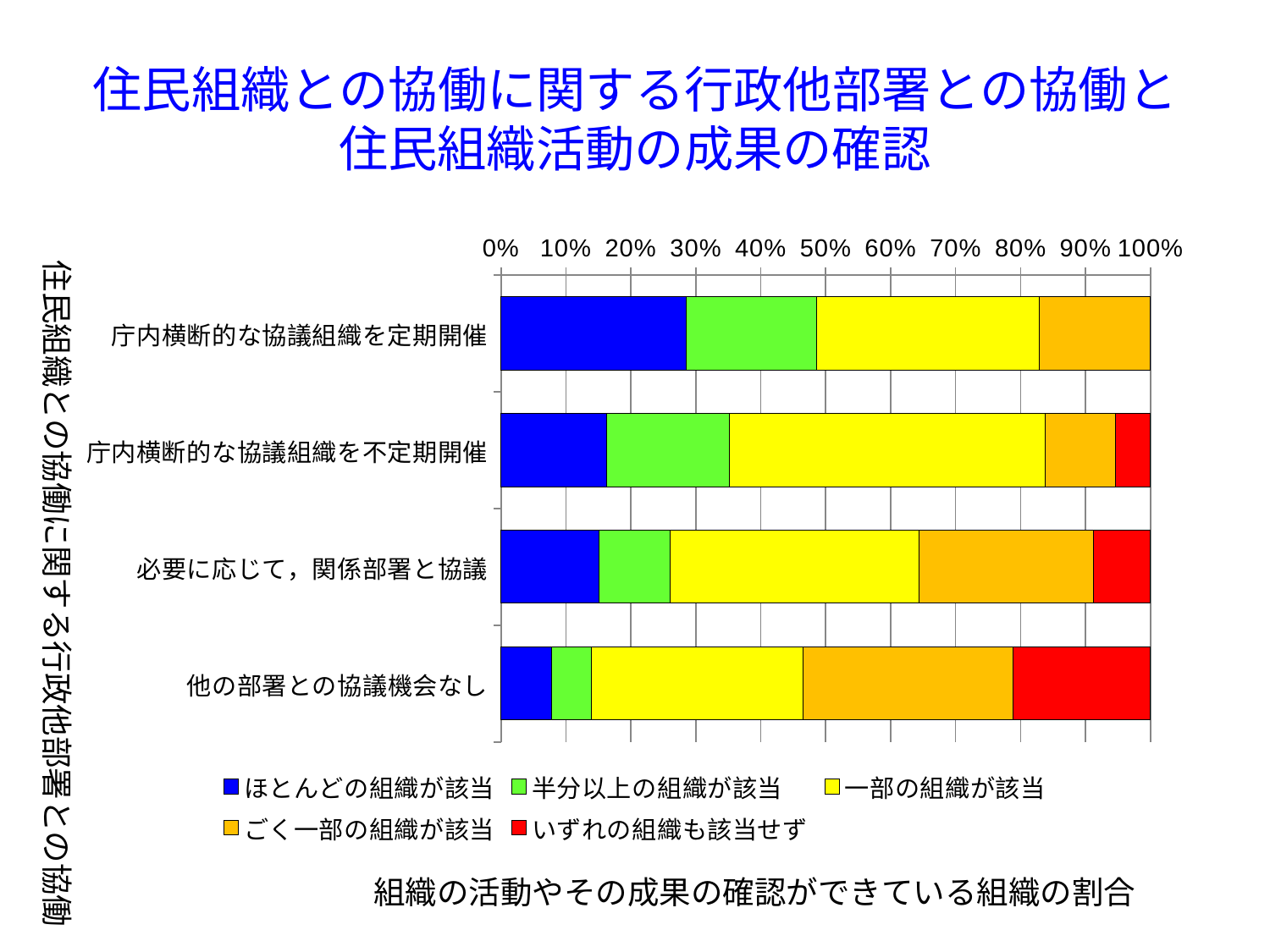

# 住民組織との協働に関する行政他部署との協働と 住民組織活動の成果の確認

### Chart

| Category | ほとんどの組織が該当 | 半分以上の組織が該当 | 一部の組織が該当 | ごく一部の組織が該当 | いずれの組織も該当せず |
|---|---|---|---|---|---|
| 庁内横断的な協議組織を定期開催 | 10.0 | 7.0 | 12.0 | 6.0 | 0.0 |
| 庁内横断的な協議組織を不定期開催 | 6.0 | 7.0 | 18.0 | 4.0 | 2.0 |
| 必要に応じて，関係部署と協議 | 65.0 | 47.0 | 165.0 | 115.0 | 38.0 |
| 他の部署との協議機会なし | 27.0 | 21.0 | 113.0 | 112.0 | 73.0 |
住民組織との協働に関する行政他部署との協働
組織の活動やその成果の確認ができている組織の割合